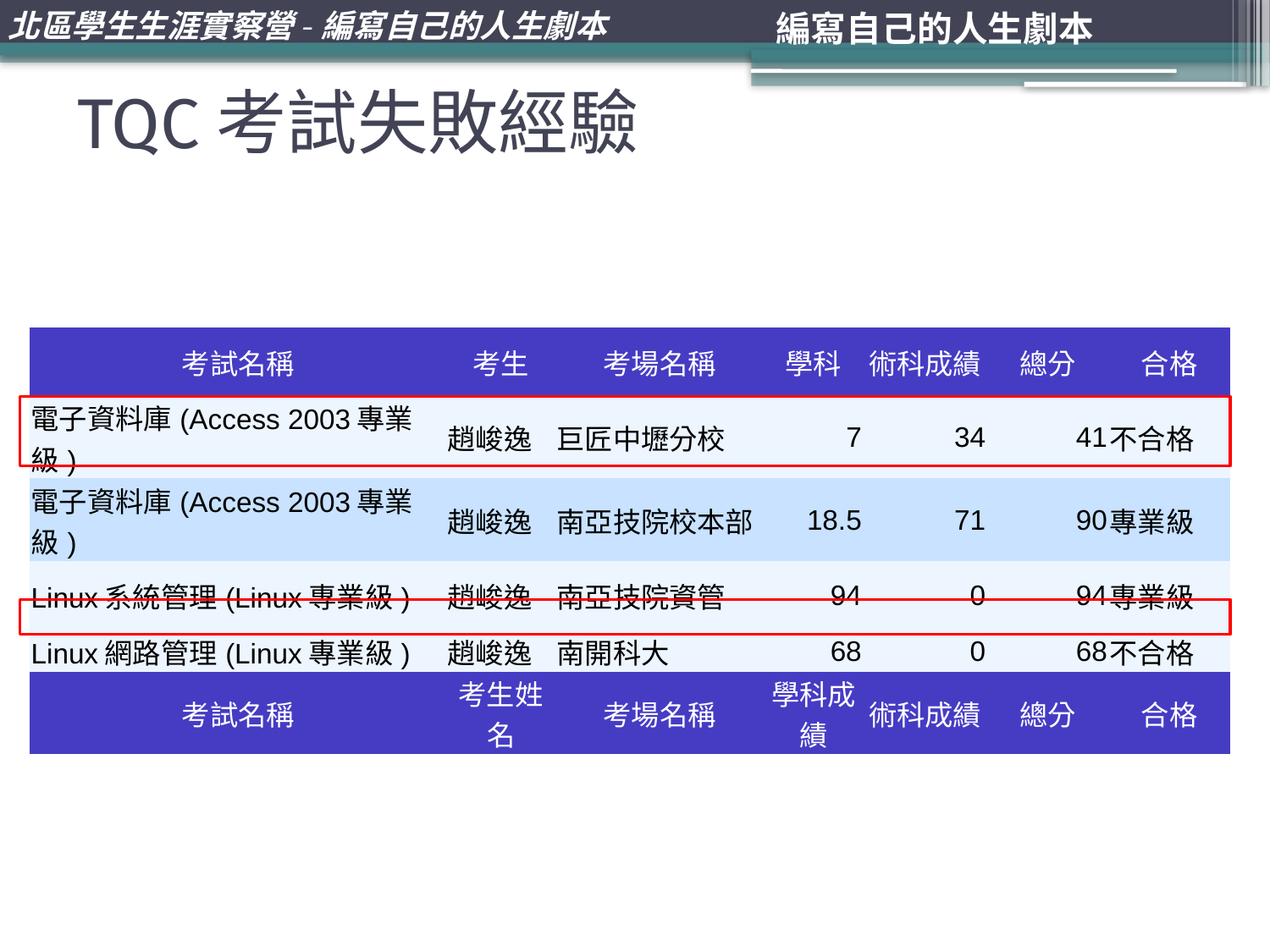

# TQC考試失敗經驗
| 考試名稱 | 考生 | 考場名稱 | 學科 | 術科成績 | 總分 | 合格 |
| --- | --- | --- | --- | --- | --- | --- |
| 電子資料庫(Access 2003專業級) | 趙峻逸 | 巨匠中壢分校 | 7 | 34 | 41 | 不合格 |
| 電子資料庫(Access 2003專業級) | 趙峻逸 | 南亞技院校本部 | 18.5 | 71 | 90 | 專業級 |
| Linux系統管理(Linux專業級) | 趙峻逸 | 南亞技院資管 | 94 | 0 | 94 | 專業級 |
| Linux網路管理(Linux專業級) | 趙峻逸 | 南開科大 | 68 | 0 | 68 | 不合格 |
| 考試名稱 | 考生姓名 | 考場名稱 | 學科成績 | 術科成績 | 總分 | 合格 |